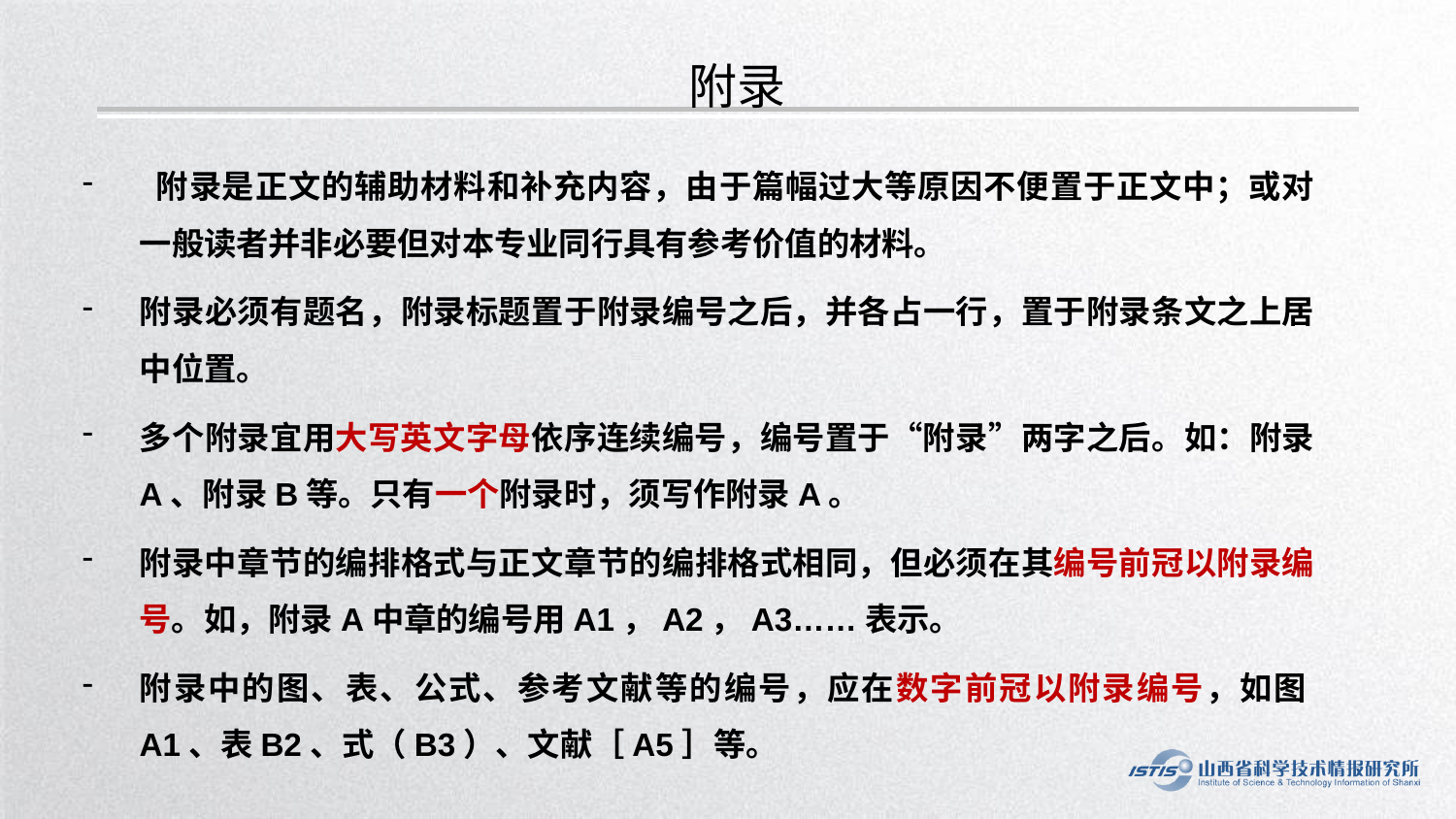

附录
 附录是正文的辅助材料和补充内容，由于篇幅过大等原因不便置于正文中；或对一般读者并非必要但对本专业同行具有参考价值的材料。
附录必须有题名，附录标题置于附录编号之后，并各占一行，置于附录条文之上居中位置。
多个附录宜用大写英文字母依序连续编号，编号置于“附录”两字之后。如：附录 A、附录B等。只有一个附录时，须写作附录A。
附录中章节的编排格式与正文章节的编排格式相同，但必须在其编号前冠以附录编号。如，附录A中章的编号用A1，A2，A3……表示。
附录中的图、表、公式、参考文献等的编号，应在数字前冠以附录编号，如图A1、表B2、式（B3）、文献［A5］等。